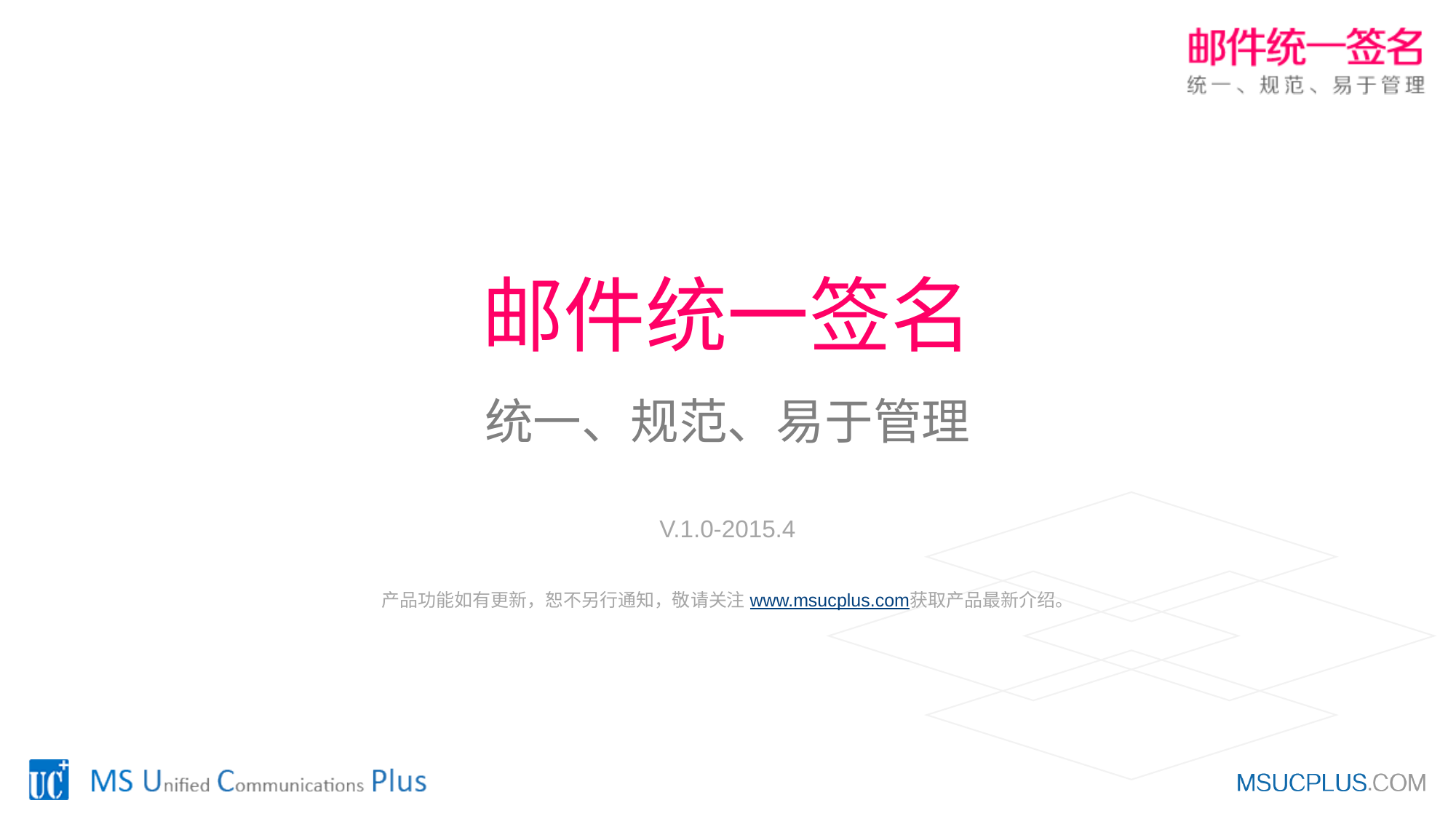

邮件统一签名
统一、规范、易于管理
V.1.0-2015.4
产品功能如有更新，恕不另行通知，敬请关注www.msucplus.com获取产品最新介绍。